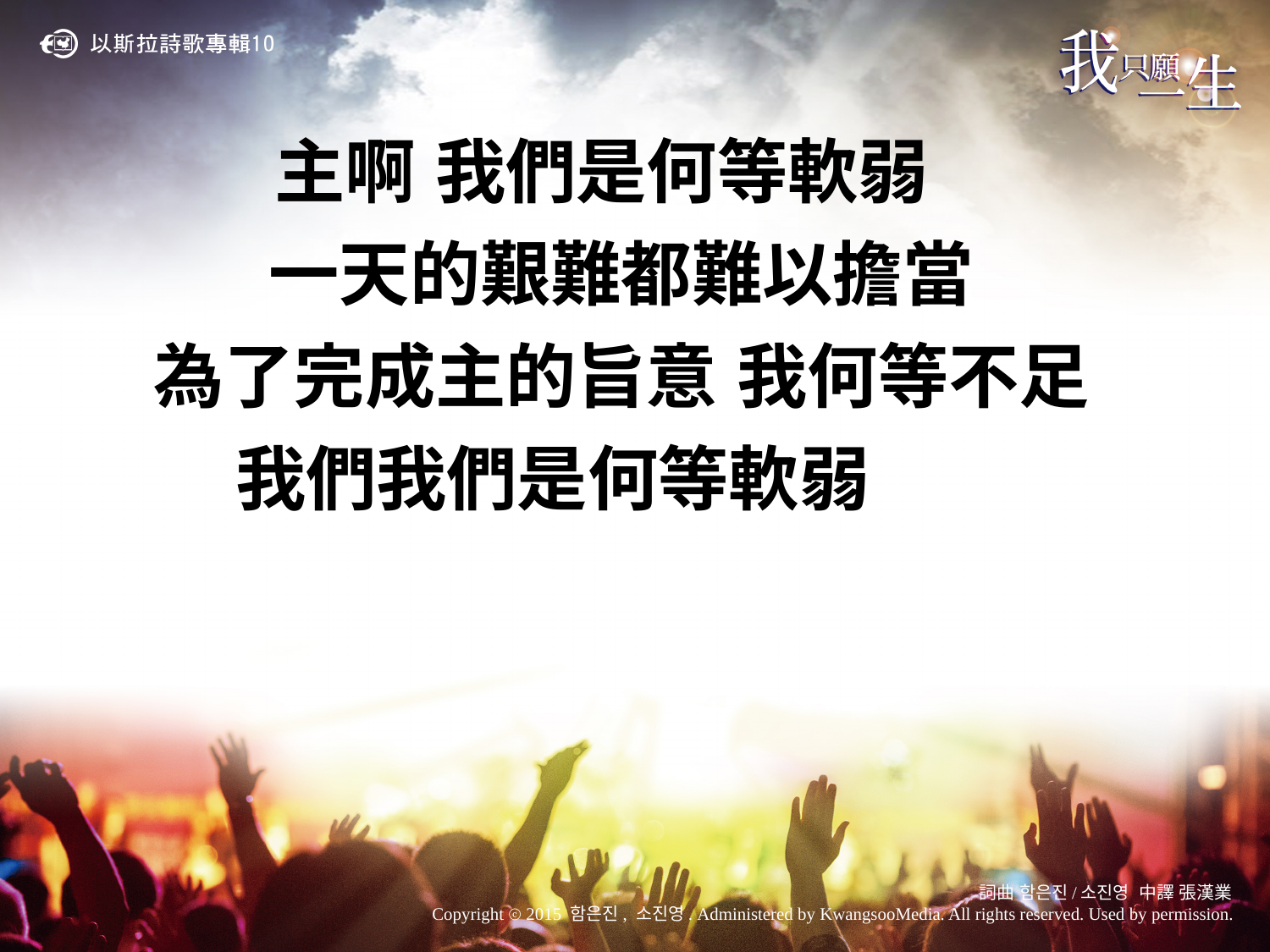

主啊 我們是何等軟弱
一天的艱難都難以擔當
為了完成主的旨意 我何等不足
我們我們是何等軟弱
詞曲 함은진/소진영  中譯 張漢業
Copyright ⓒ 2015 함은진, 소진영. Administered by KwangsooMedia. All rights reserved. Used by permission.